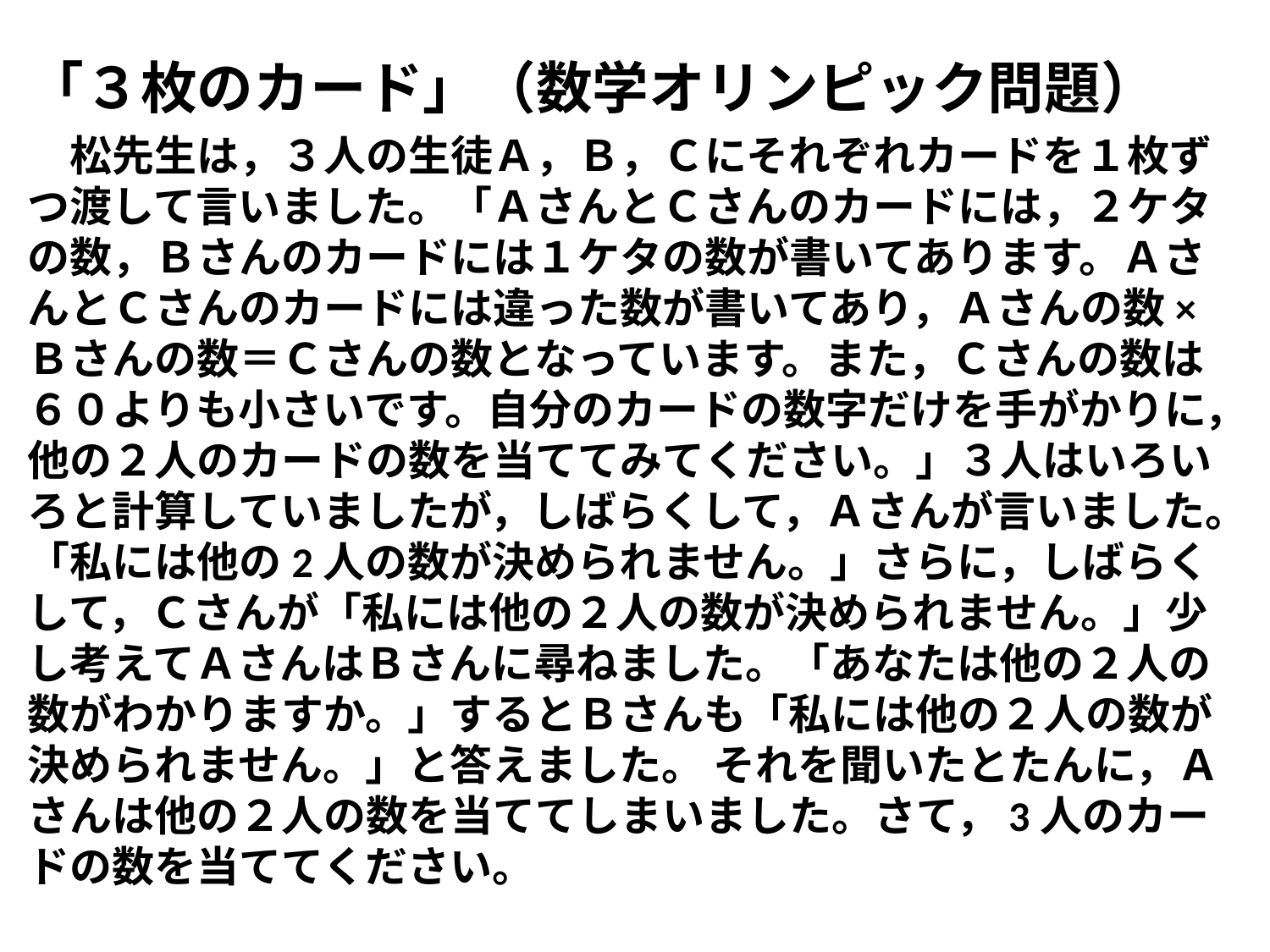

「３枚のカード」（数学オリンピック問題）
　松先生は，３人の生徒Ａ，Ｂ，Ｃにそれぞれカードを１枚ずつ渡して言いました。「ＡさんとＣさんのカードには，２ケタの数，Ｂさんのカードには１ケタの数が書いてあります。ＡさんとＣさんのカードには違った数が書いてあり，Ａさんの数×Ｂさんの数＝Ｃさんの数となっています。また，Ｃさんの数は６０よりも小さいです。自分のカードの数字だけを手がかりに，他の２人のカードの数を当ててみてください。」３人はいろいろと計算していましたが，しばらくして，Ａさんが言いました。「私には他の2人の数が決められません。」さらに，しばらくして，Ｃさんが「私には他の２人の数が決められません。」少し考えてＡさんはＢさんに尋ねました。「あなたは他の２人の数がわかりますか。」するとＢさんも「私には他の２人の数が決められません。」と答えました。 それを聞いたとたんに，Ａさんは他の２人の数を当ててしまいました。さて，3人のカードの数を当ててください。